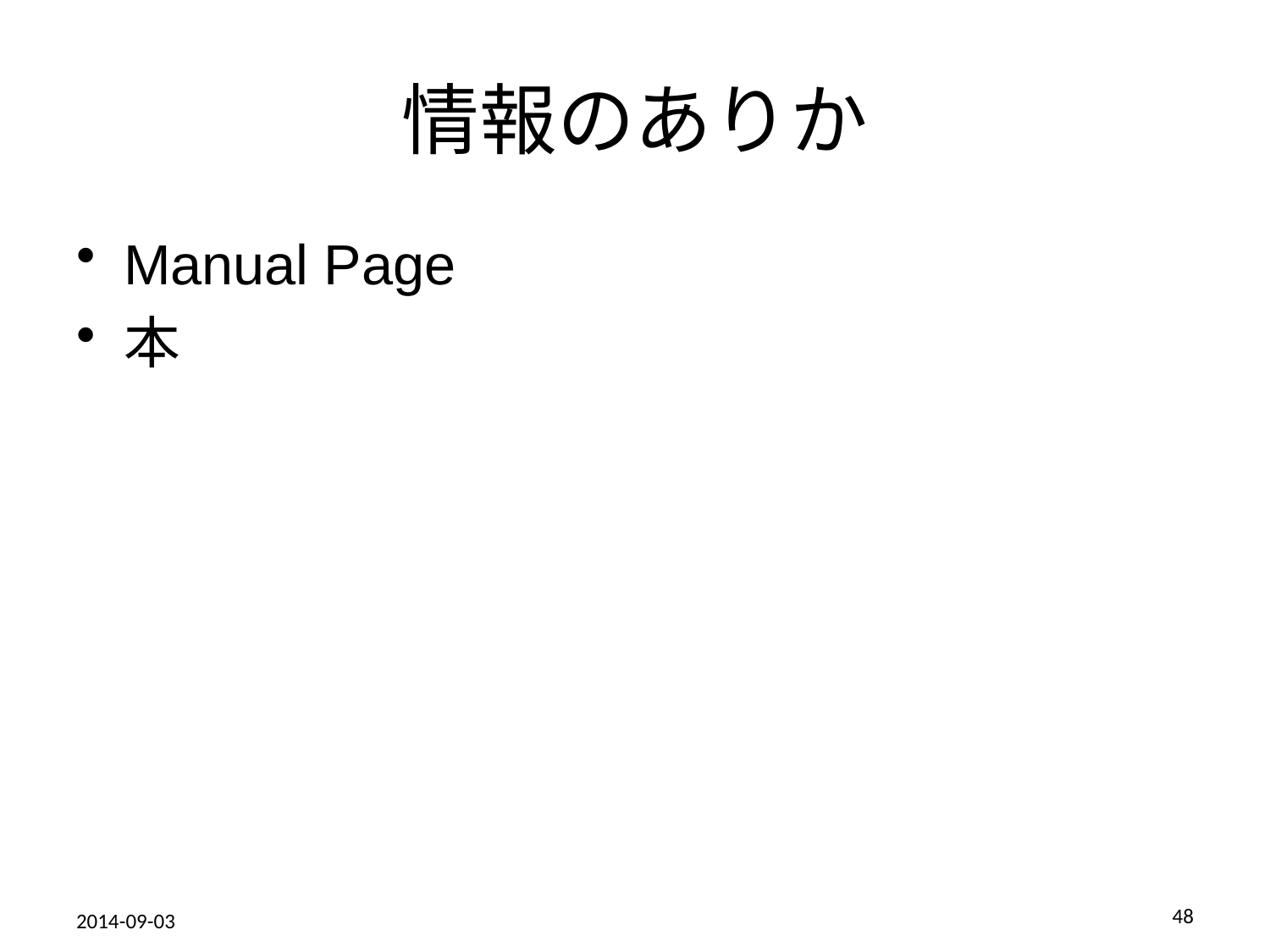

# 情報のありか
Manual Page
本

48
2014-09-03